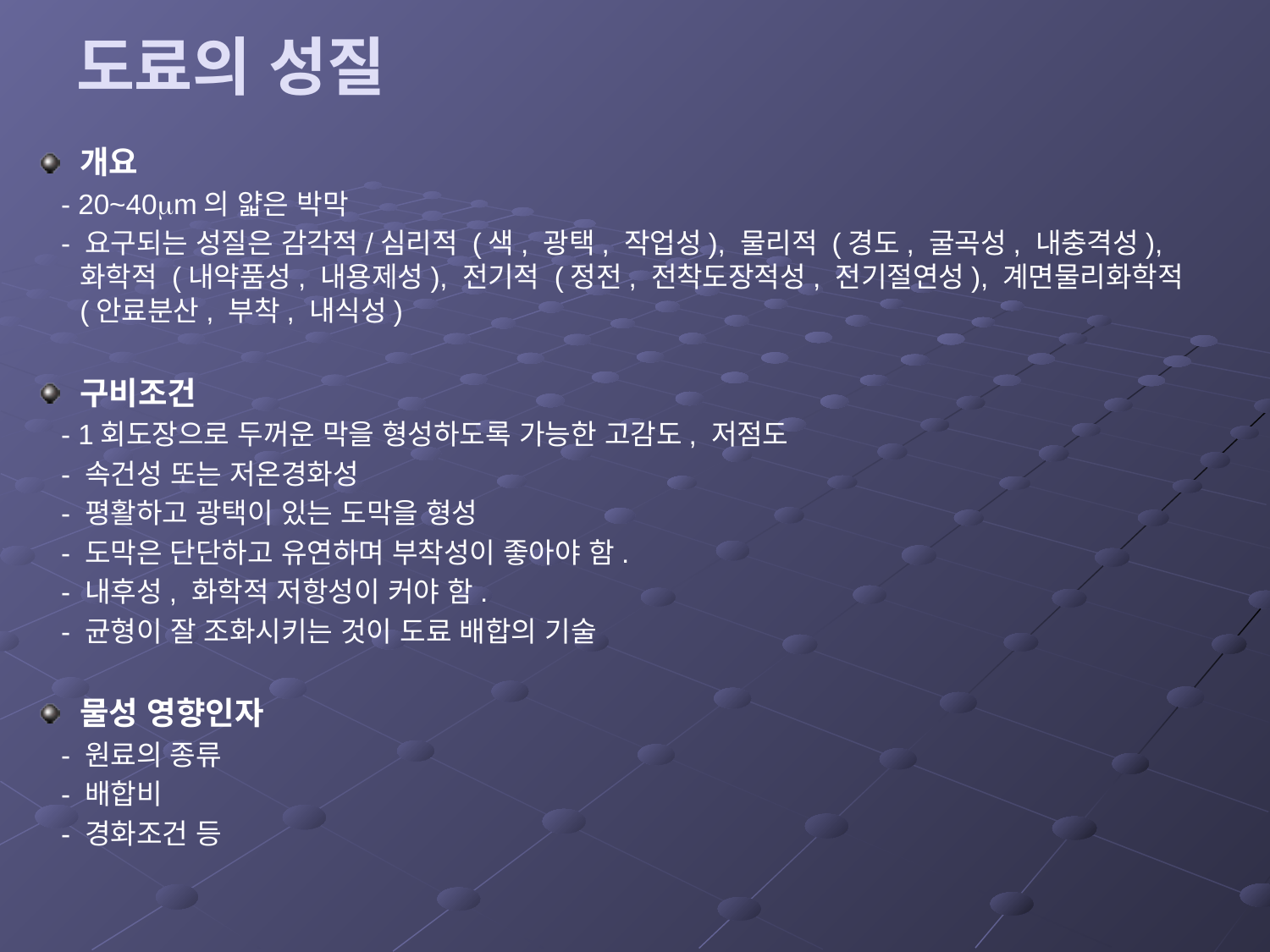

# 도료의 성질
개요
   - 20~40μm의 얇은 박막
   - 요구되는 성질은 감각적/심리적 (색, 광택, 작업성), 물리적 (경도, 굴곡성, 내충격성), 화학적 (내약품성, 내용제성), 전기적 (정전, 전착도장적성, 전기절연성), 계면물리화학적 (안료분산, 부착, 내식성)

구비조건
   - 1회도장으로 두꺼운 막을 형성하도록 가능한 고감도, 저점도
   - 속건성 또는 저온경화성
   - 평활하고 광택이 있는 도막을 형성
   - 도막은 단단하고 유연하며 부착성이 좋아야 함.
   - 내후성, 화학적 저항성이 커야 함.
   - 균형이 잘 조화시키는 것이 도료 배합의 기술

물성 영향인자
   - 원료의 종류
   - 배합비
   - 경화조건 등